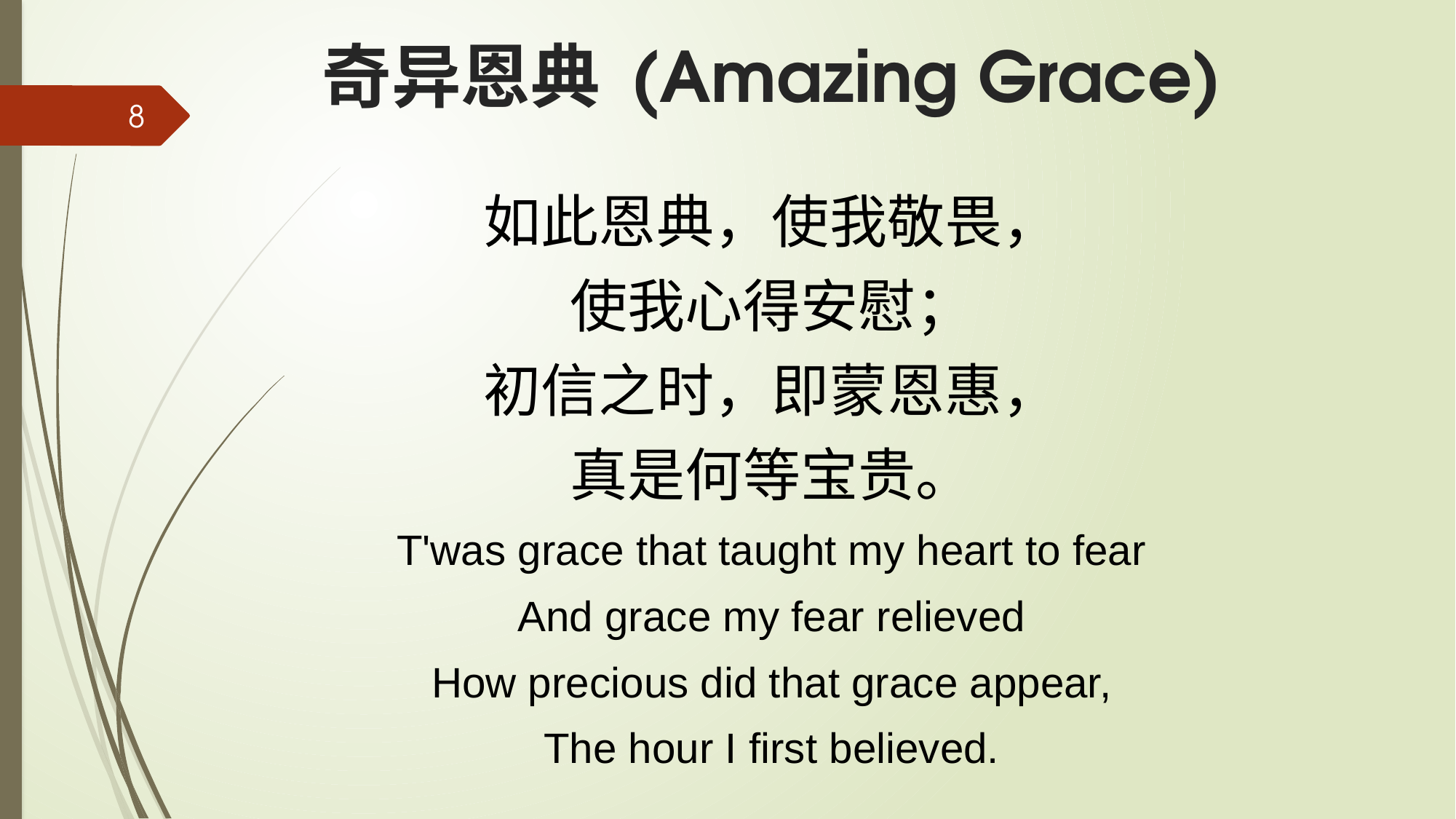

# 奇异恩典 (Amazing Grace)
8
如此恩典，使我敬畏，
使我心得安慰；
初信之时，即蒙恩惠，
真是何等宝贵。
T'was grace that taught my heart to fear
And grace my fear relieved
How precious did that grace appear,
The hour I first believed.